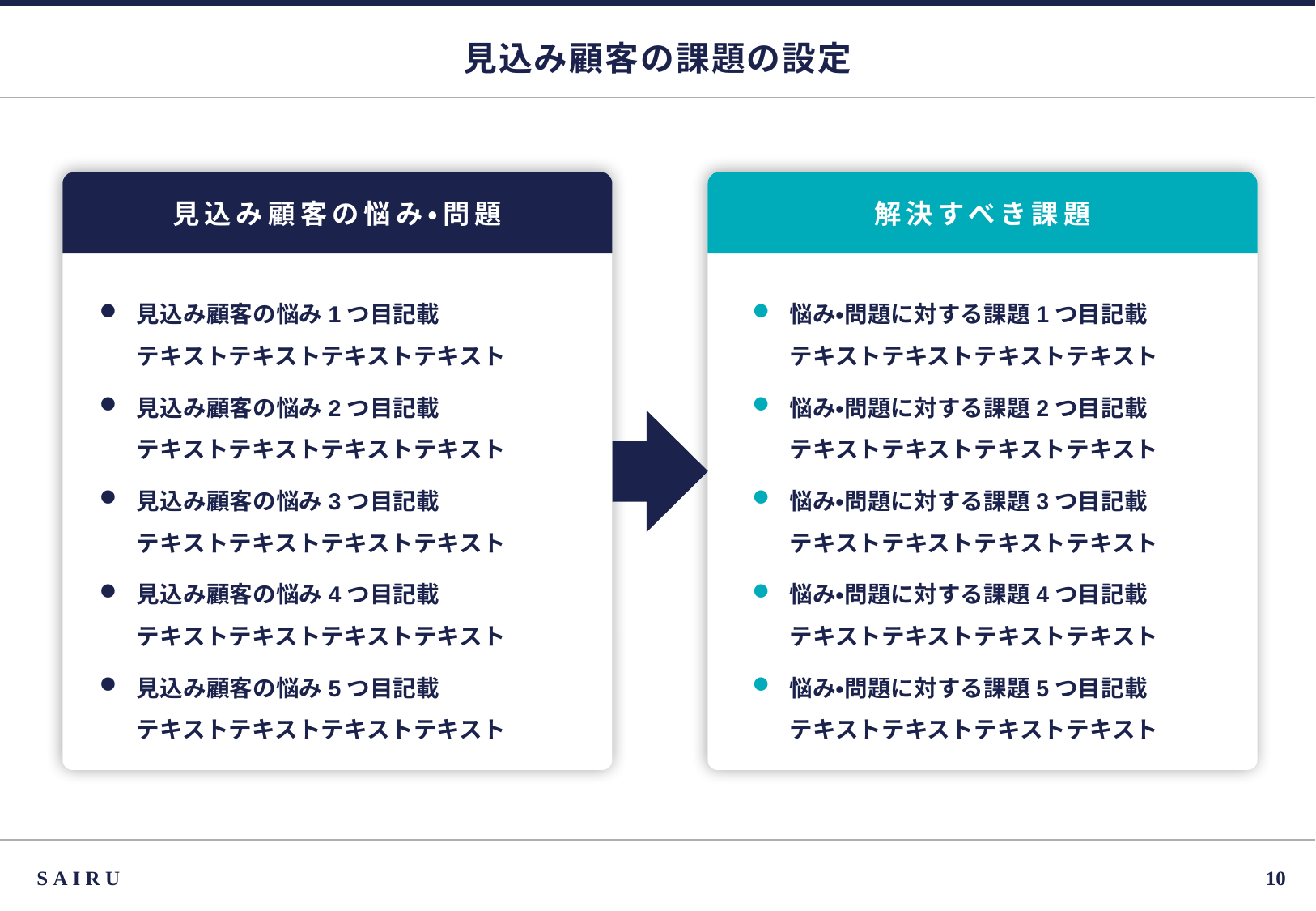

# 見込み顧客の課題の設定
見込み顧客の悩み・問題
解決すべき課題

見込み顧客の悩み1つ目記載
テキストテキストテキストテキスト
見込み顧客の悩み2つ目記載
テキストテキストテキストテキスト
見込み顧客の悩み3つ目記載
テキストテキストテキストテキスト
見込み顧客の悩み4つ目記載
テキストテキストテキストテキスト
見込み顧客の悩み5つ目記載
テキストテキストテキストテキスト
悩み・問題に対する課題1つ目記載
テキストテキストテキストテキスト
悩み・問題に対する課題2つ目記載
テキストテキストテキストテキスト
悩み・問題に対する課題3つ目記載
テキストテキストテキストテキスト
悩み・問題に対する課題4つ目記載
テキストテキストテキストテキスト
悩み・問題に対する課題5つ目記載
テキストテキストテキストテキスト

SAIRU
10